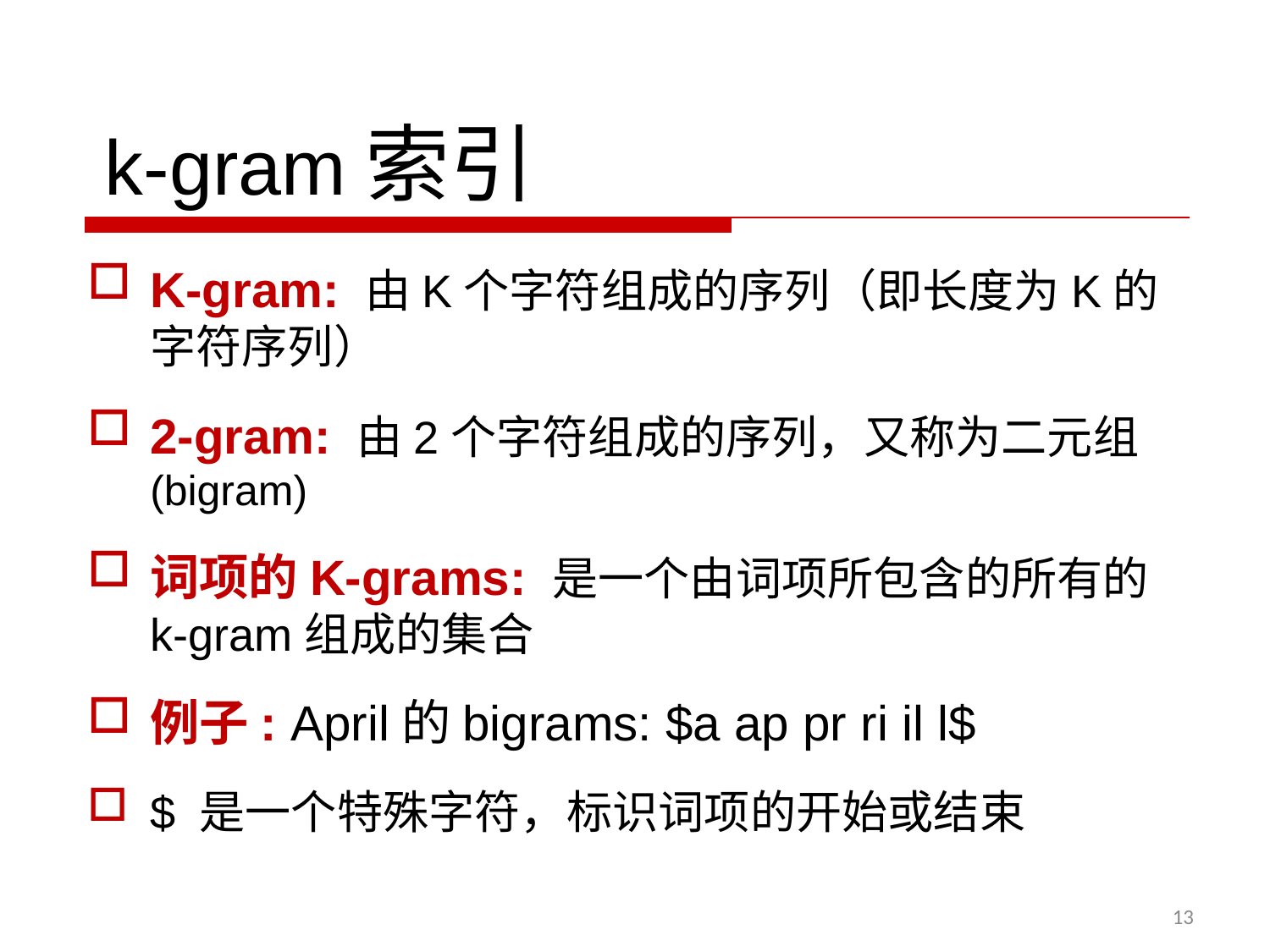

k-gram索引
K-gram: 由K个字符组成的序列（即长度为K的字符序列）
2-gram: 由2个字符组成的序列，又称为二元组(bigram)
词项的K-grams: 是一个由词项所包含的所有的k-gram组成的集合
例子: April的bigrams: $a ap pr ri il l$
$ 是一个特殊字符，标识词项的开始或结束

13